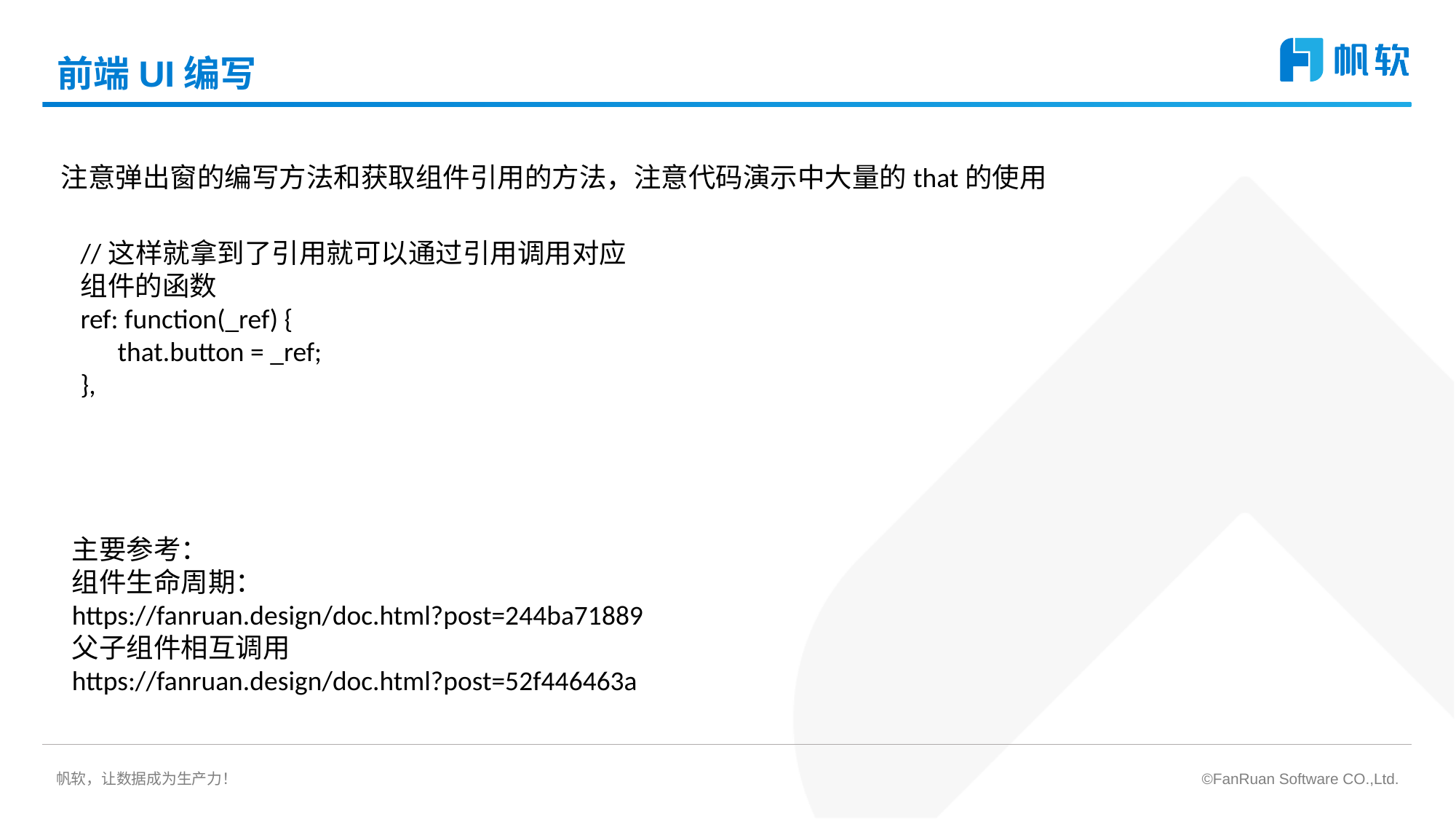

# 前端UI编写
注意弹出窗的编写方法和获取组件引用的方法，注意代码演示中大量的that的使用

//这样就拿到了引用就可以通过引用调用对应组件的函数
ref: function(_ref) {
      that.button = _ref;
},
主要参考：
组件生命周期：
https://fanruan.design/doc.html?post=244ba71889
父子组件相互调用
https://fanruan.design/doc.html?post=52f446463a